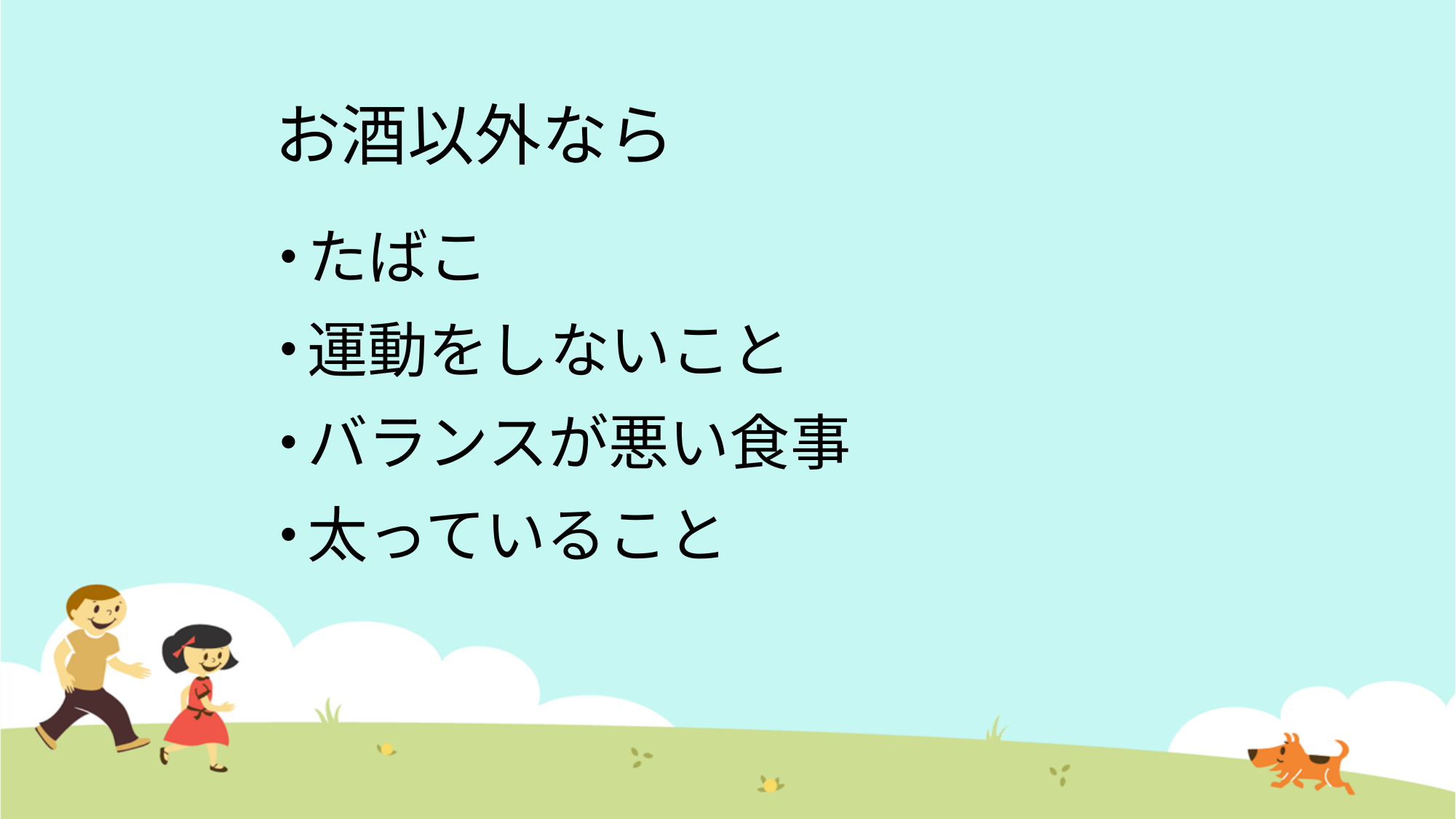

# お酒以外なら
たばこ
運動をしないこと
バランスが悪い食事
太っていること